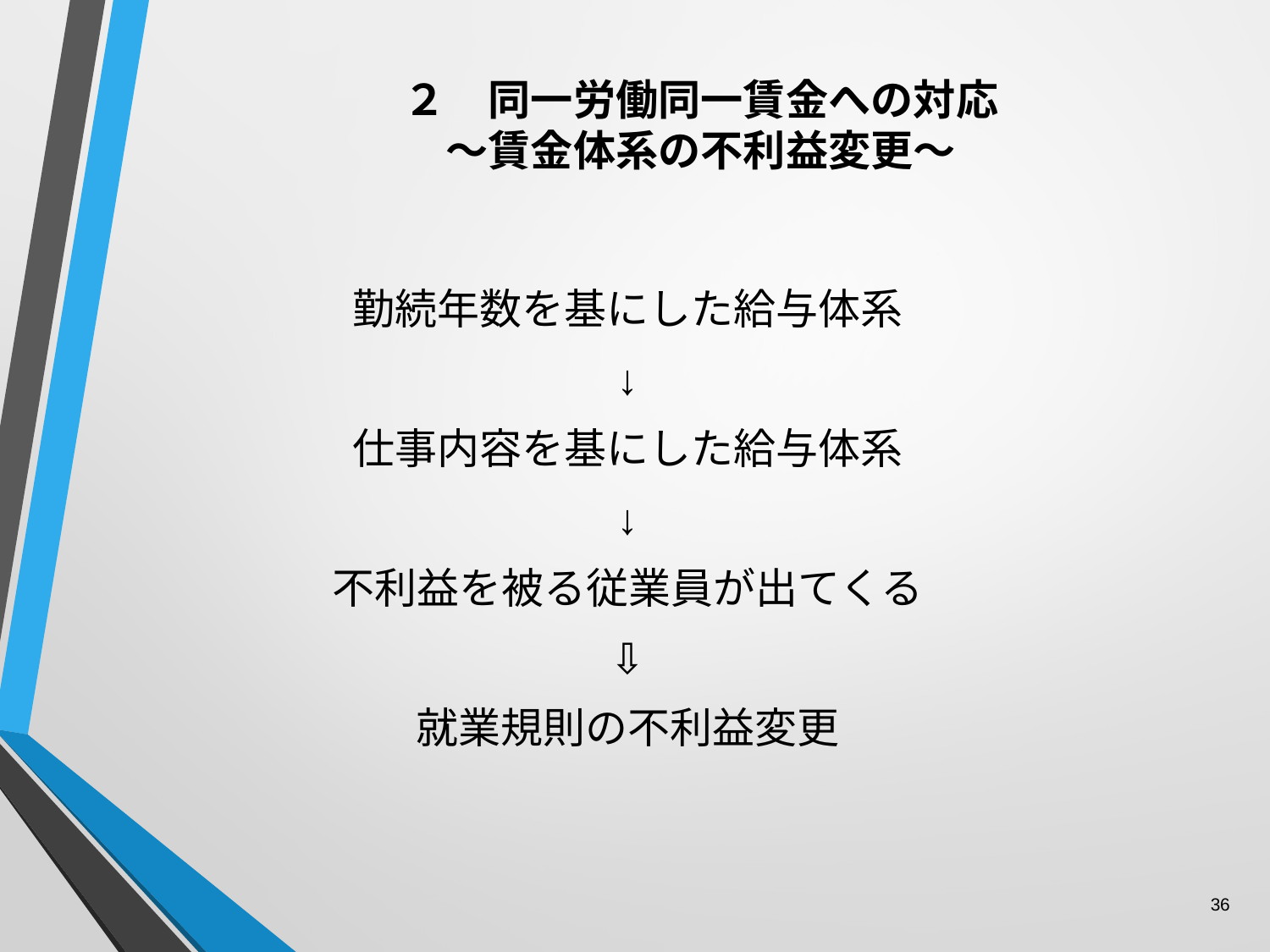

# ２　同一労働同一賃金への対応 ～賃金体系の不利益変更～
勤続年数を基にした給与体系
↓
仕事内容を基にした給与体系
↓
不利益を被る従業員が出てくる
⇩
就業規則の不利益変更

36